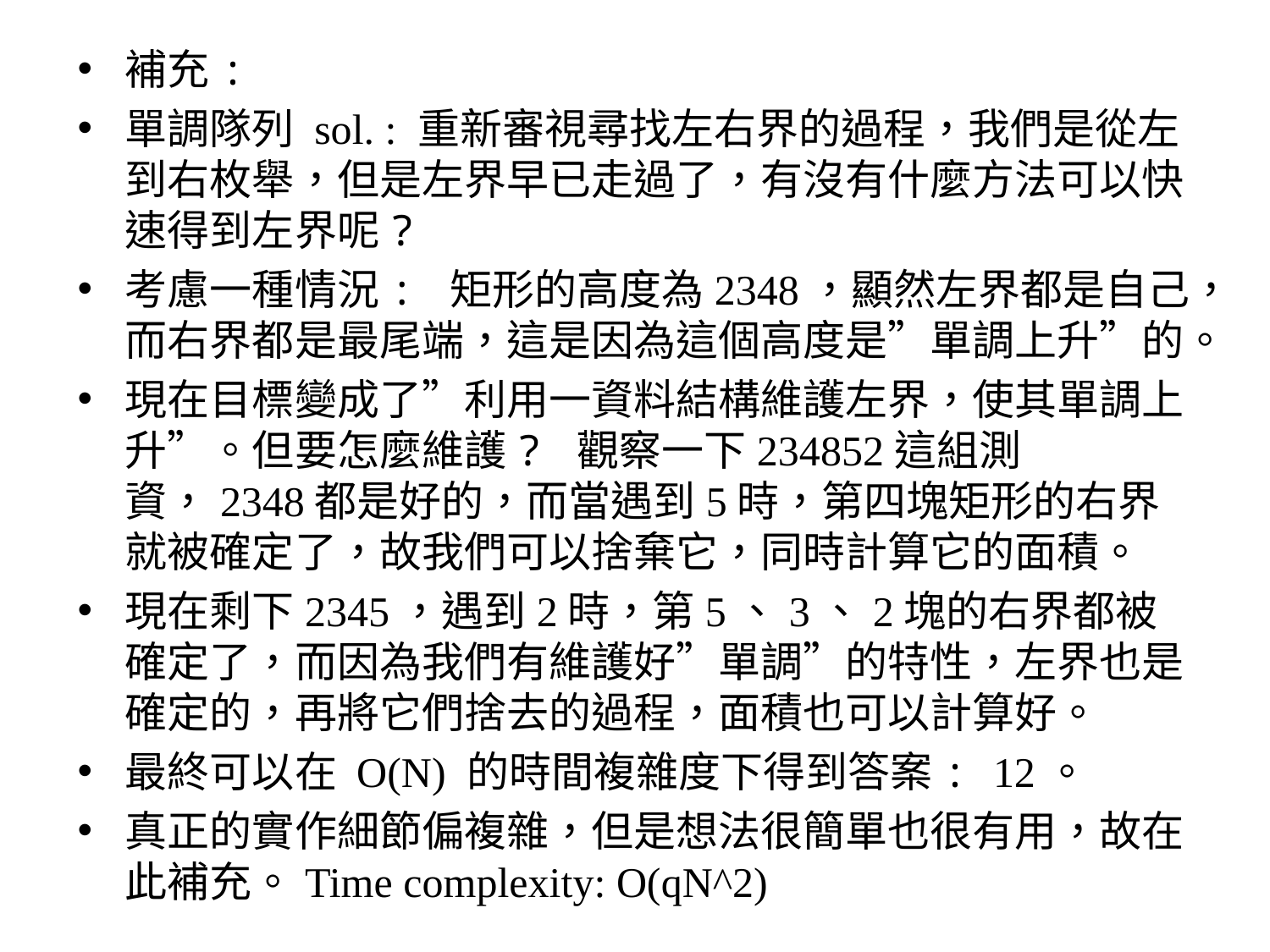

補充:
單調隊列 sol. : 重新審視尋找左右界的過程，我們是從左到右枚舉，但是左界早已走過了，有沒有什麼方法可以快速得到左界呢?
考慮一種情況: 矩形的高度為2348，顯然左界都是自己，而右界都是最尾端，這是因為這個高度是”單調上升”的。
現在目標變成了”利用一資料結構維護左界，使其單調上升”。但要怎麼維護? 觀察一下234852這組測資，2348都是好的，而當遇到5時，第四塊矩形的右界就被確定了，故我們可以捨棄它，同時計算它的面積。
現在剩下2345，遇到2時，第5、3、2塊的右界都被確定了，而因為我們有維護好”單調”的特性，左界也是確定的，再將它們捨去的過程，面積也可以計算好。
最終可以在 O(N) 的時間複雜度下得到答案: 12。
真正的實作細節偏複雜，但是想法很簡單也很有用，故在此補充。Time complexity: O(qN^2)